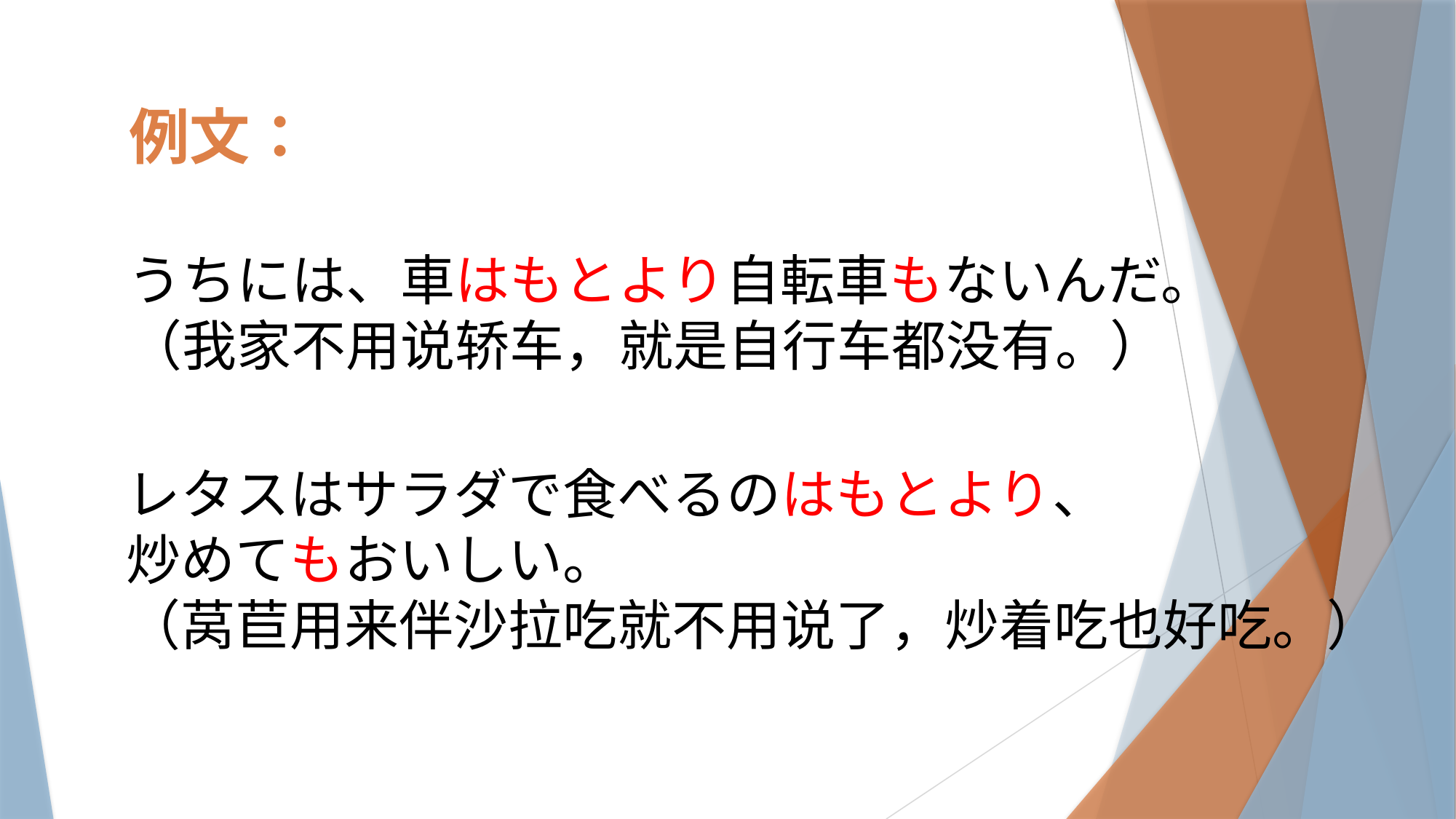

例文：
うちには、車はもとより自転車もないんだ。
（我家不用说轿车，就是自行车都没有。）
レタスはサラダで食べるのはもとより、
炒めてもおいしい。
（莴苣用来伴沙拉吃就不用说了，炒着吃也好吃。）